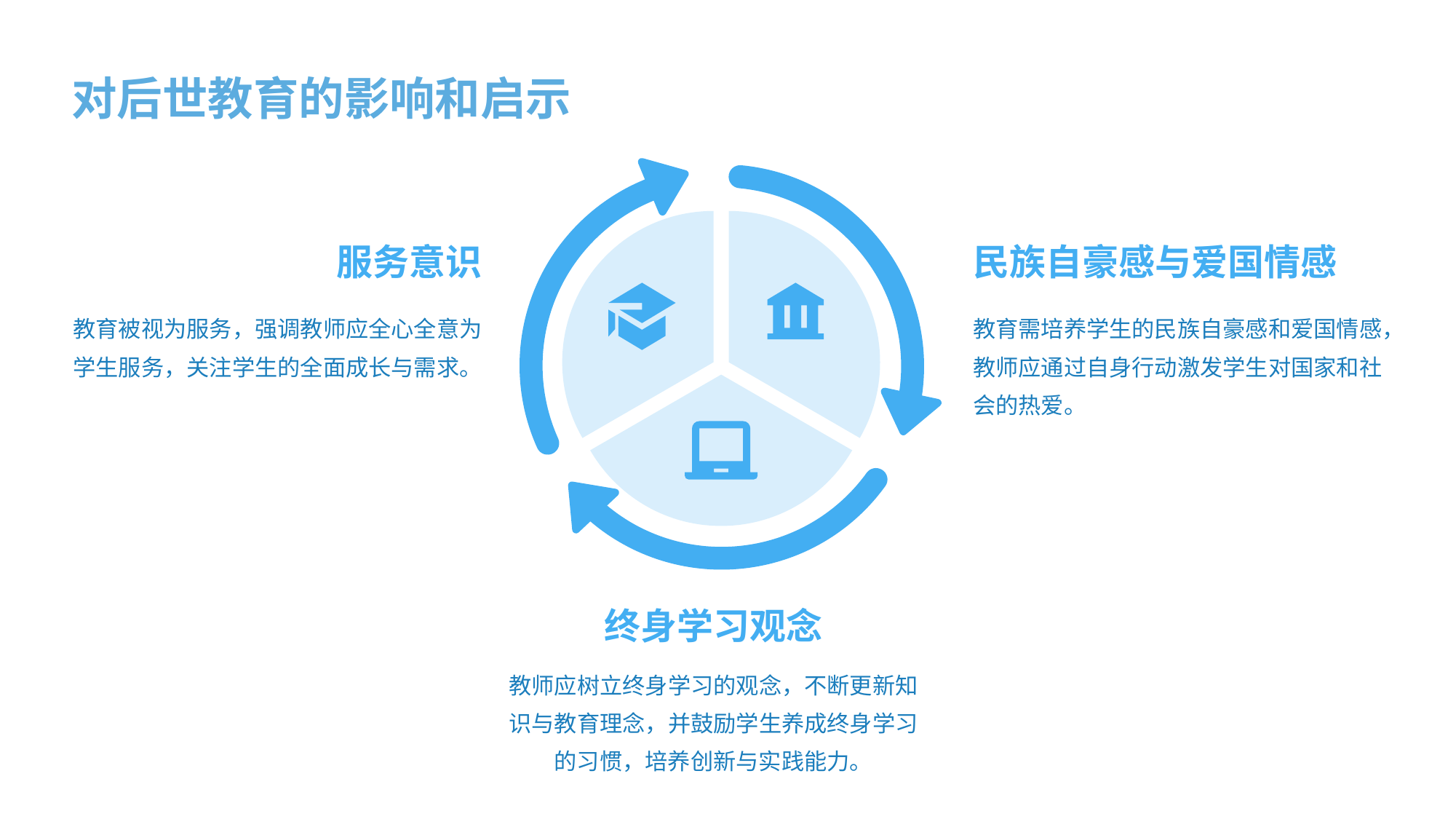

对后世教育的影响和启示

服务意识
民族自豪感与爱国情感

教育被视为服务，强调教师应全心全意为学生服务，关注学生的全面成长与需求。
教育需培养学生的民族自豪感和爱国情感，教师应通过自身行动激发学生对国家和社会的热爱。

终身学习观念
教师应树立终身学习的观念，不断更新知识与教育理念，并鼓励学生养成终身学习的习惯，培养创新与实践能力。